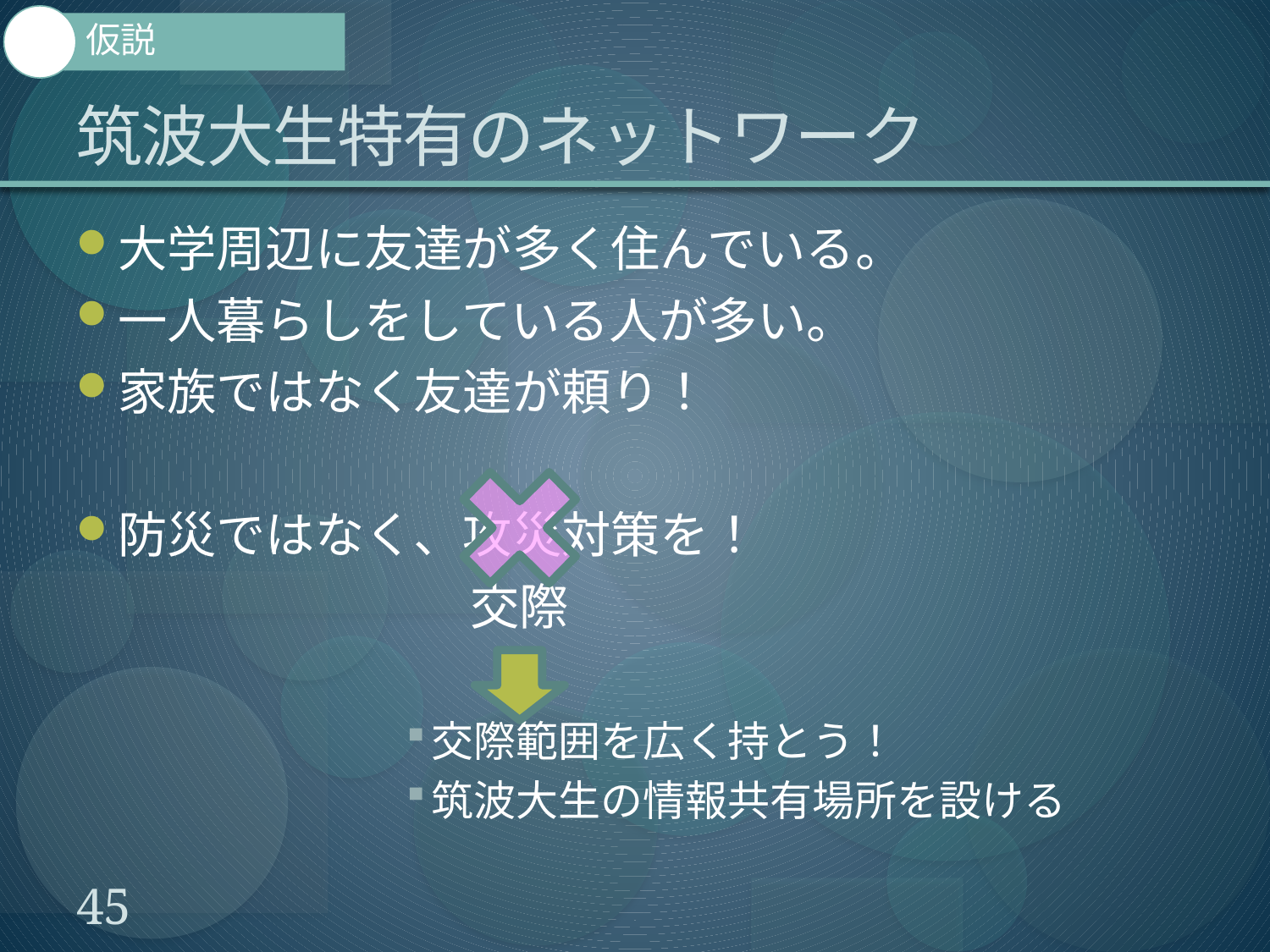

仮説
# 筑波大生特有のネットワーク
大学周辺に友達が多く住んでいる。
一人暮らしをしている人が多い。
家族ではなく友達が頼り！

防災ではなく、攻災対策を！
　　　　　　　　交際

交際範囲を広く持とう！
筑波大生の情報共有場所を設ける

45